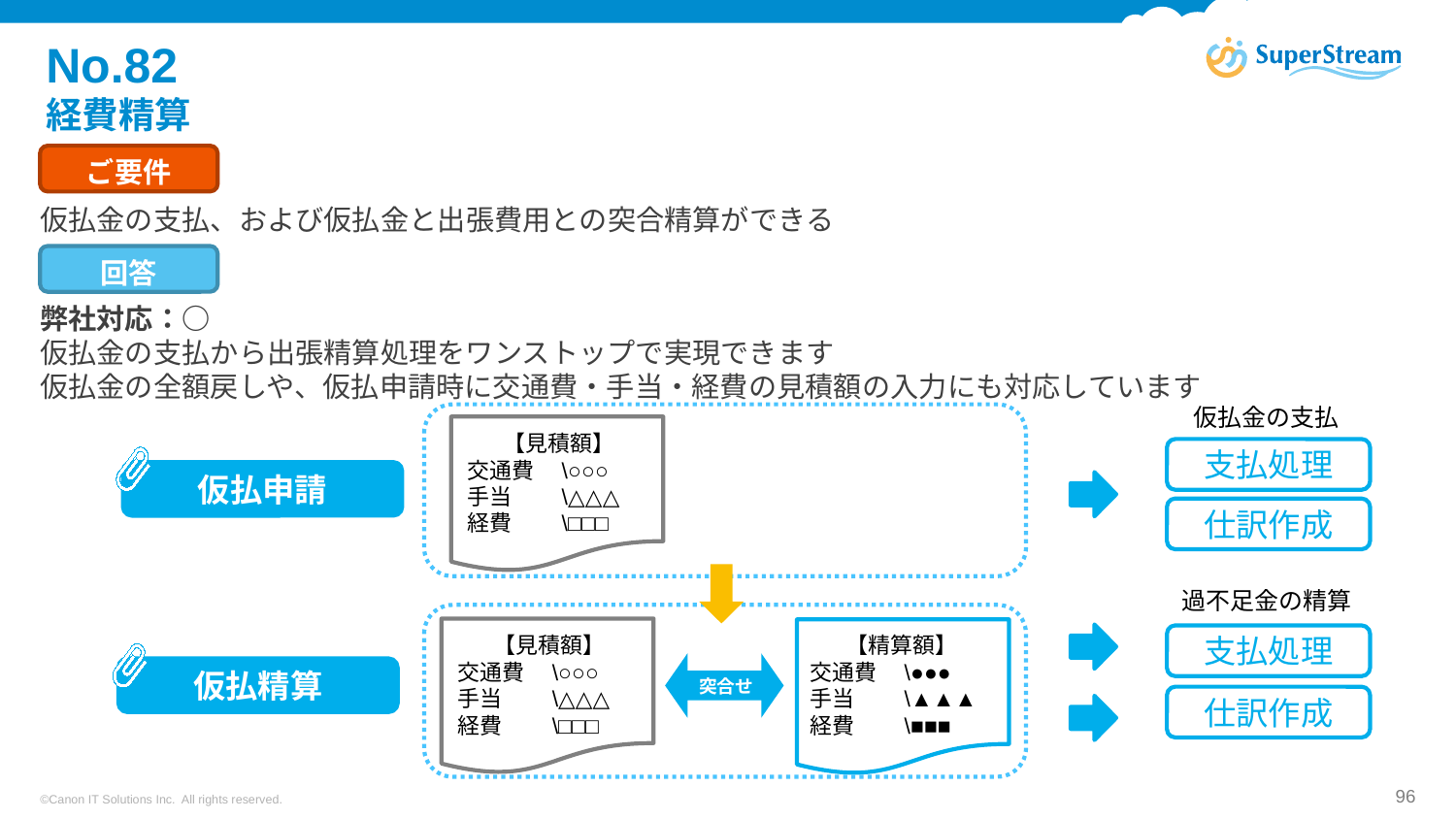

# No.82 経費精算
ご要件
仮払金の支払、および仮払金と出張費用との突合精算ができる
回答
弊社対応：○
仮払金の支払から出張精算処理をワンストップで実現できます
仮払金の全額戻しや、仮払申請時に交通費・手当・経費の見積額の入力にも対応しています
仮払金の支払

【見積額】
交通費　\○○○
手当　　\△△△
経費　　\□□□
支払処理

仮払申請

仕訳作成

過不足金の精算

【見積額】
交通費　\○○○
手当　　\△△△
経費　　\□□□
【精算額】
交通費　\●●●
手当　　\▲▲▲
経費　　\■■■
支払処理

仮払精算
突合せ
仕訳作成

©Canon IT Solutions Inc.  All rights reserved.
96